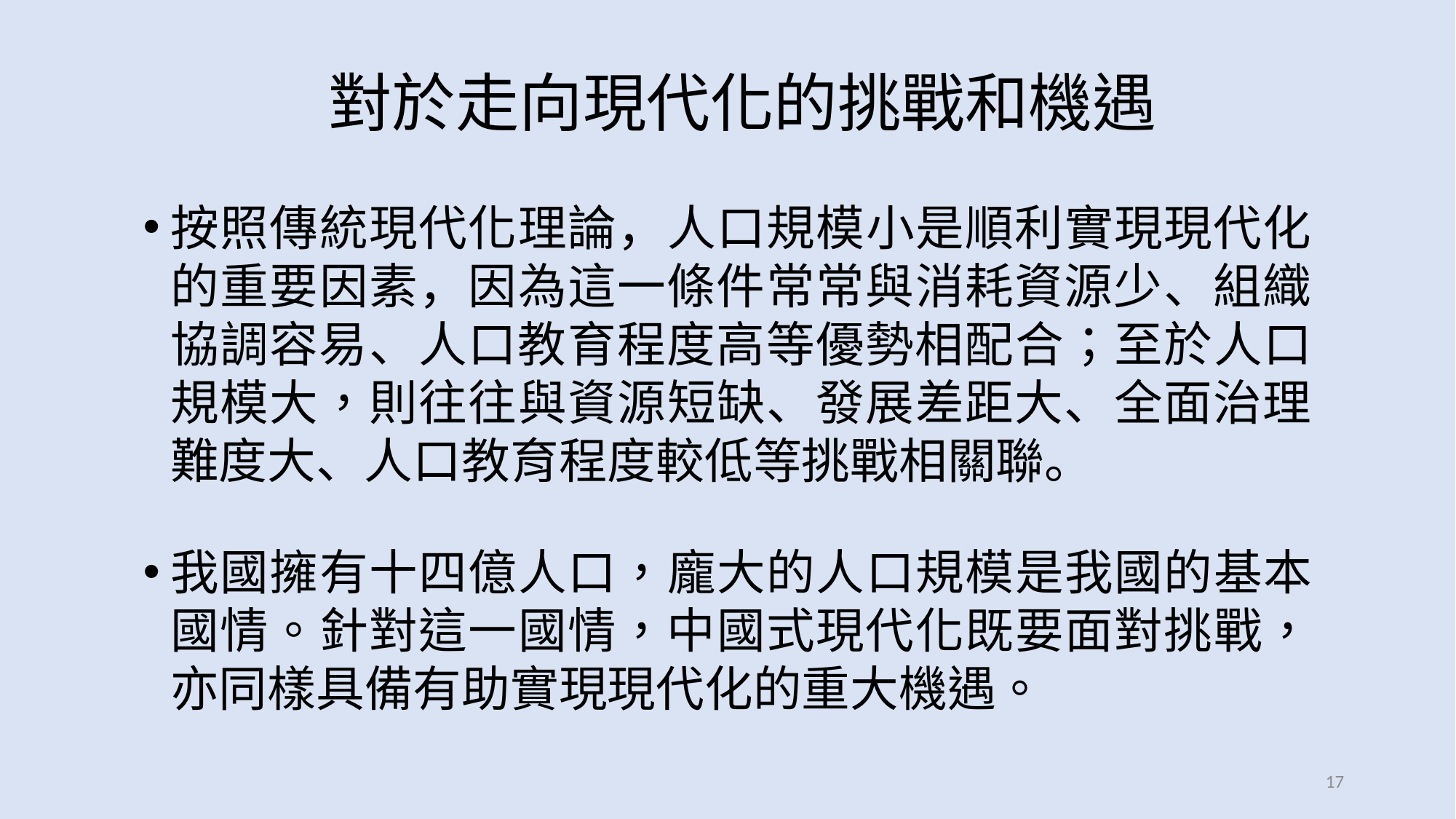

# 對於走向現代化的挑戰和機遇
按照傳統現代化理論，人口規模小是順利實現現代化的重要因素，因為這一條件常常與消耗資源少、組織協調容易、人口教育程度高等優勢相配合；至於人口規模大，則往往與資源短缺、發展差距大、全面治理難度大、人口教育程度較低等挑戰相關聯。

我國擁有十四億人口，龐大的人口規模是我國的基本國情。針對這一國情，中國式現代化既要面對挑戰，亦同樣具備有助實現現代化的重大機遇。
17